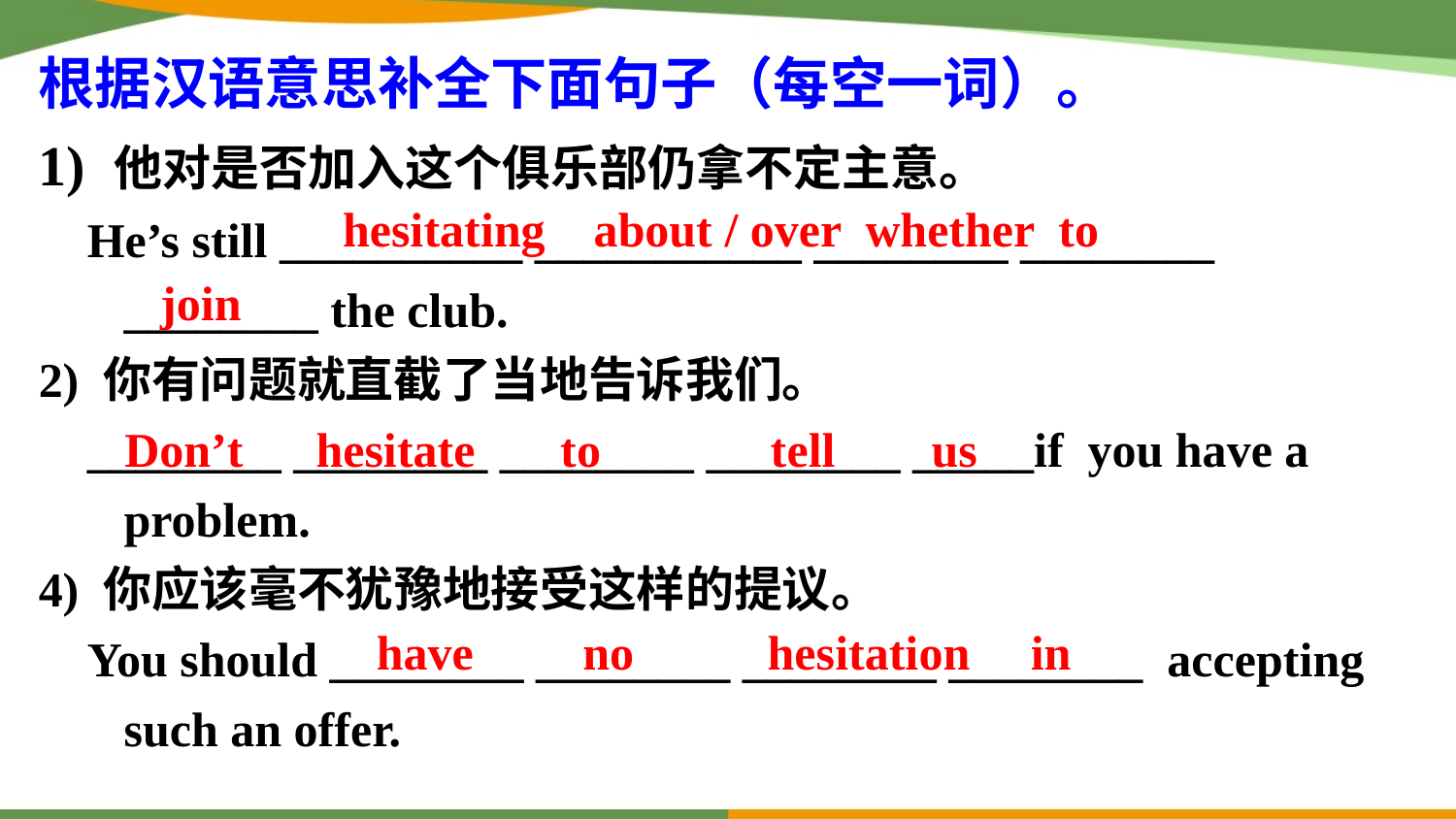

根据汉语意思补全下面句子（每空一词）。
1) 他对是否加入这个俱乐部仍拿不定主意。
    He’s still __________ ___________ ________ ________ ________ the club.
2) 你有问题就直截了当地告诉我们。
    ________ ________ ________ ________ _____if  you have a problem.
4) 你应该毫不犹豫地接受这样的提议。
    You should ________ ________ ________ ________  accepting such an offer.
hesitating    about / over  whether  to
join
Don’t      hesitate       to              tell
us
have         no           hesitation     in